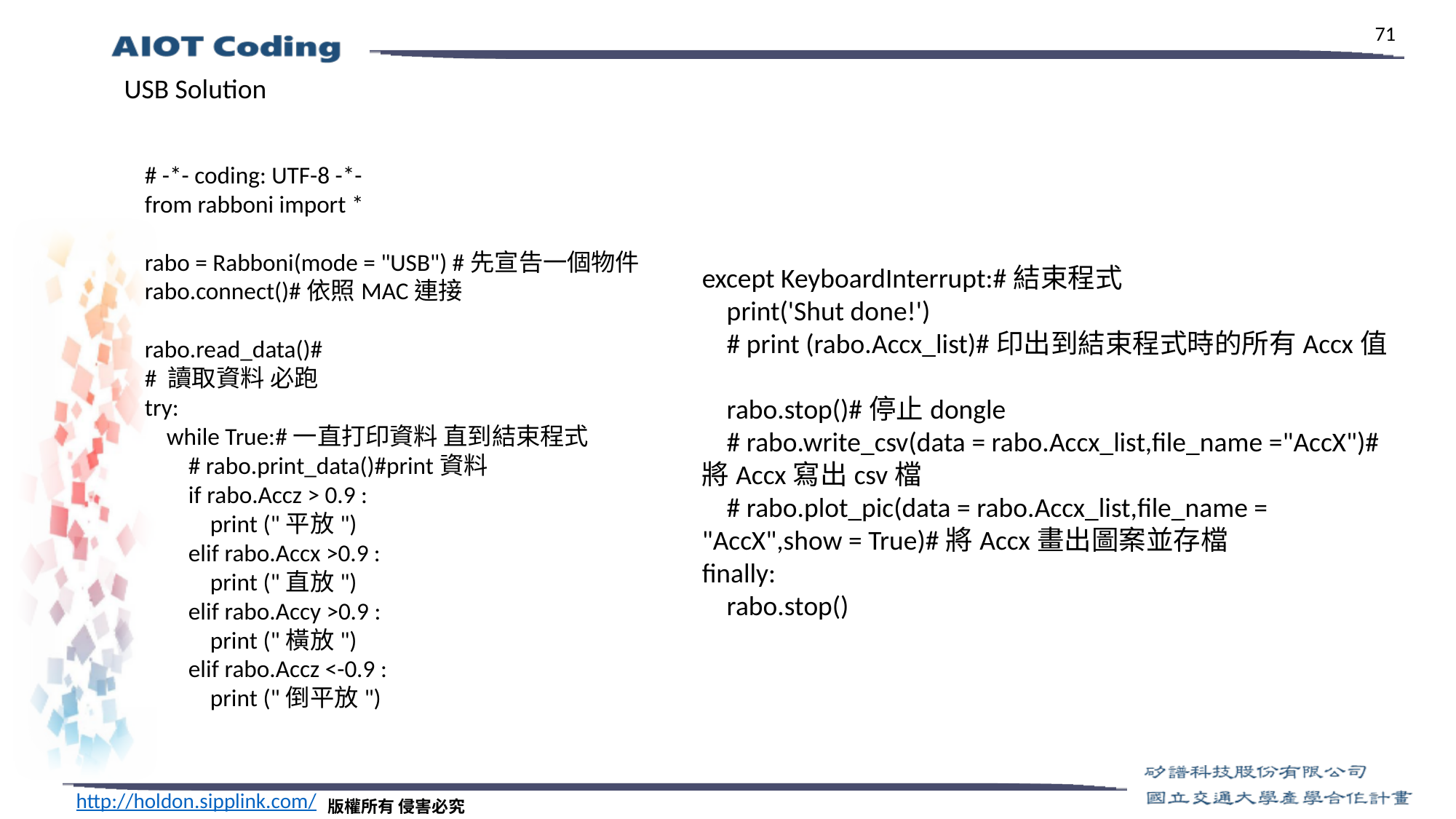

USB Solution
# -*- coding: UTF-8 -*-
from rabboni import *

rabo = Rabboni(mode = "USB") #先宣告一個物件
rabo.connect()#依照MAC連接

rabo.read_data()#
# 讀取資料 必跑
try:
    while True:#一直打印資料 直到結束程式
        # rabo.print_data()#print資料
        if rabo.Accz > 0.9 :
            print ("平放")
        elif rabo.Accx >0.9 :
            print ("直放")
        elif rabo.Accy >0.9 :
            print ("橫放")
        elif rabo.Accz <-0.9 :
            print ("倒平放")

except KeyboardInterrupt:#結束程式
    print('Shut done!')
    # print (rabo.Accx_list)#印出到結束程式時的所有Accx值

    rabo.stop()#停止dongle
    # rabo.write_csv(data = rabo.Accx_list,file_name ="AccX")#將Accx寫出csv檔
    # rabo.plot_pic(data = rabo.Accx_list,file_name = "AccX",show = True)#將Accx畫出圖案並存檔
finally:
    rabo.stop()